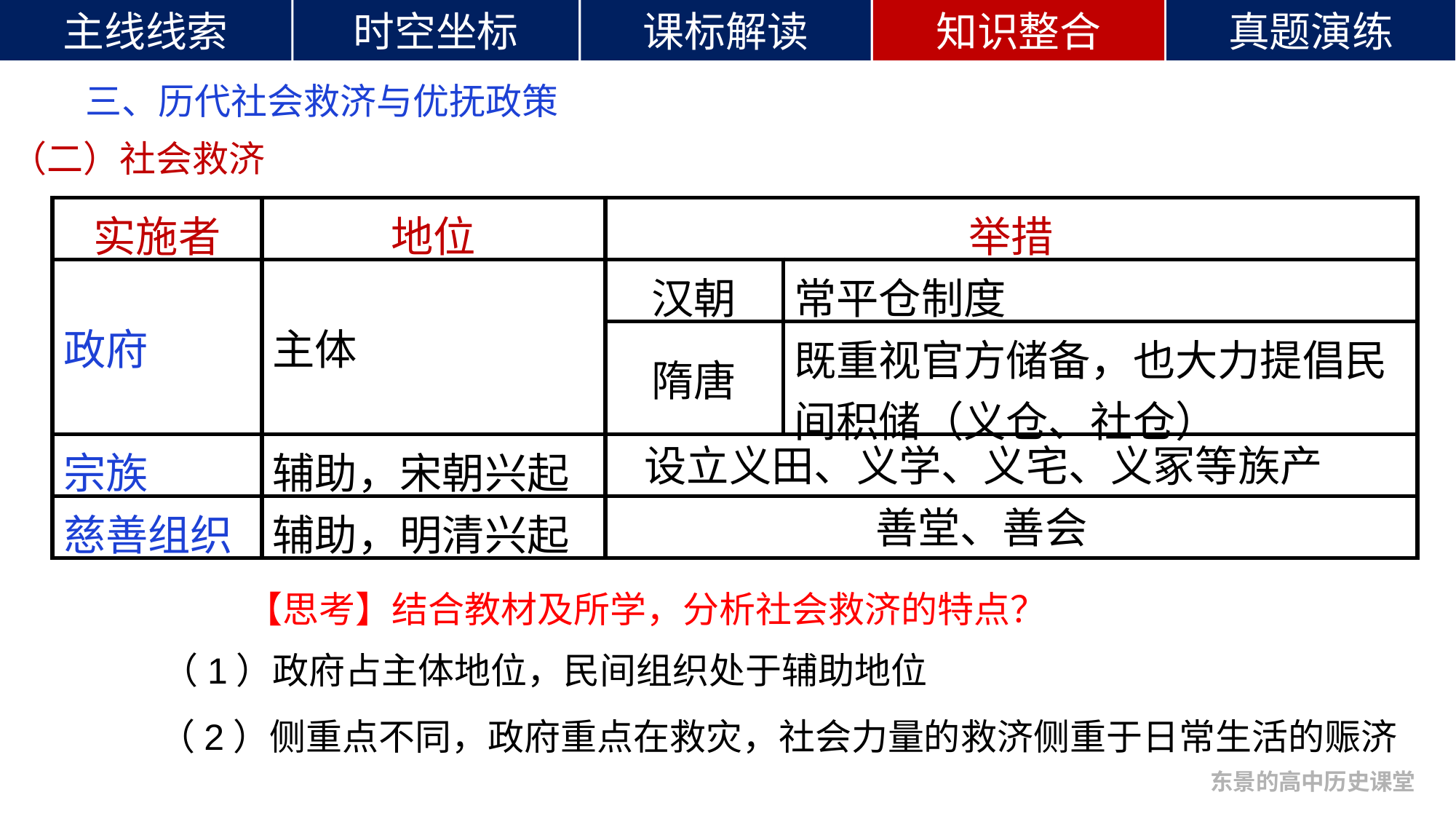

三、历代社会救济与优抚政策
（二）社会救济
| 实施者 | 地位 | 举措 |  |
| --- | --- | --- | --- |
| 政府 | 主体 | 汉朝 | 常平仓制度 |
|  |  | 隋唐 | 既重视官方储备，也大力提倡民间积储（义仓、社仓） |
| 宗族 | 辅助，宋朝兴起 |  |  |
| 慈善组织 | 辅助，明清兴起 |  |  |
设立义田、义学、义宅、义冢等族产
善堂、善会
【思考】结合教材及所学，分析社会救济的特点？
（1）政府占主体地位，民间组织处于辅助地位
（2）侧重点不同，政府重点在救灾，社会力量的救济侧重于日常生活的赈济